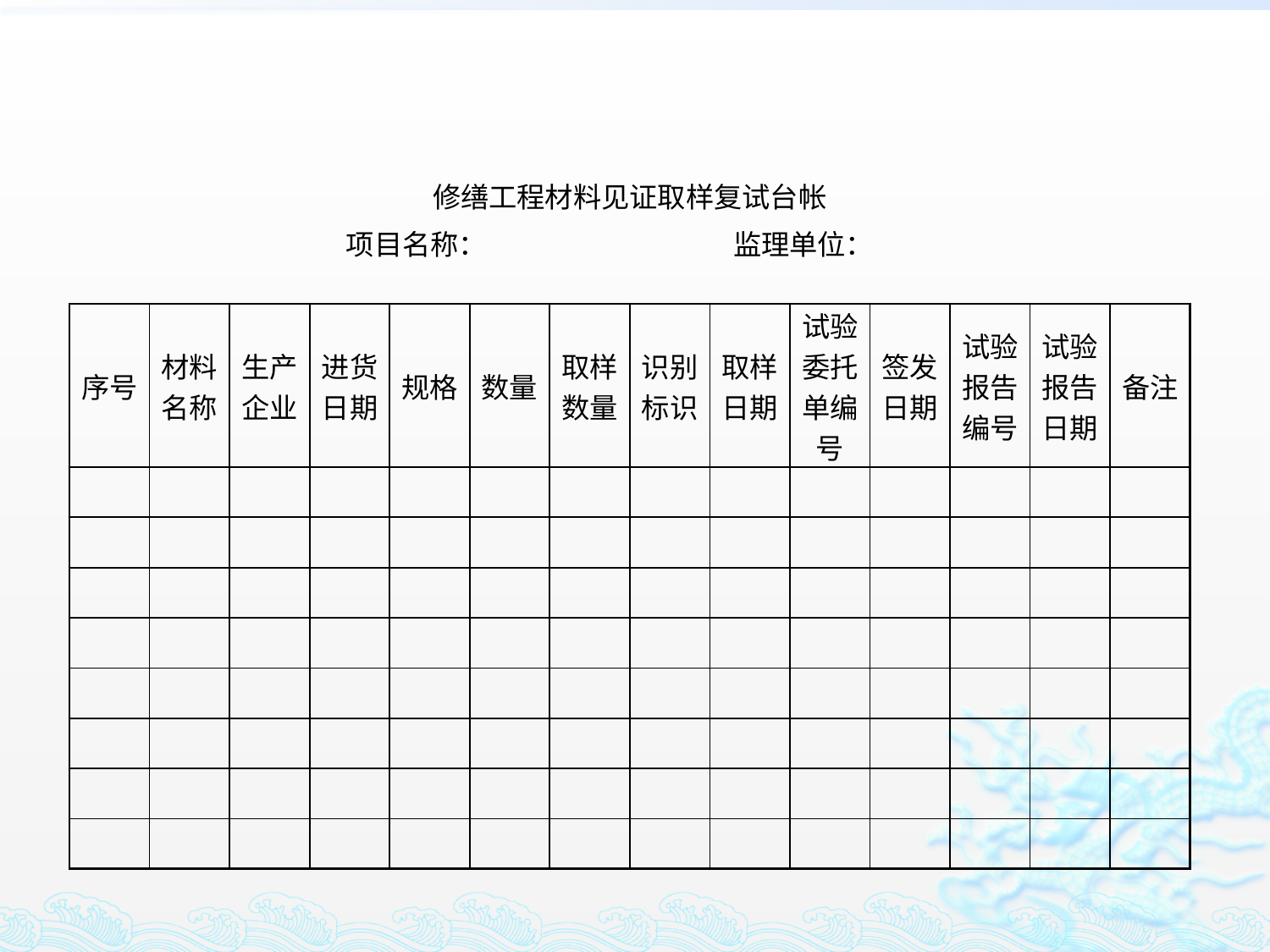

| 修缮工程材料见证取样复试台帐 |  |  |  |  |  |  |  |  |  |  |  |  |  |
| --- | --- | --- | --- | --- | --- | --- | --- | --- | --- | --- | --- | --- | --- |
| 项目名称： 监理单位： |  |  |  |  |  |  |  |  |  |  |  |  |  |
| 序号 | 材料名称 | 生产企业 | 进货日期 | 规格 | 数量 | 取样数量 | 识别标识 | 取样日期 | 试验委托单编号 | 签发日期 | 试验报告编号 | 试验报告日期 | 备注 |
|  |  |  |  |  |  |  |  |  |  |  |  |  |  |
|  |  |  |  |  |  |  |  |  |  |  |  |  |  |
|  |  |  |  |  |  |  |  |  |  |  |  |  |  |
|  |  |  |  |  |  |  |  |  |  |  |  |  |  |
|  |  |  |  |  |  |  |  |  |  |  |  |  |  |
|  |  |  |  |  |  |  |  |  |  |  |  |  |  |
|  |  |  |  |  |  |  |  |  |  |  |  |  |  |
|  |  |  |  |  |  |  |  |  |  |  |  |  |  |